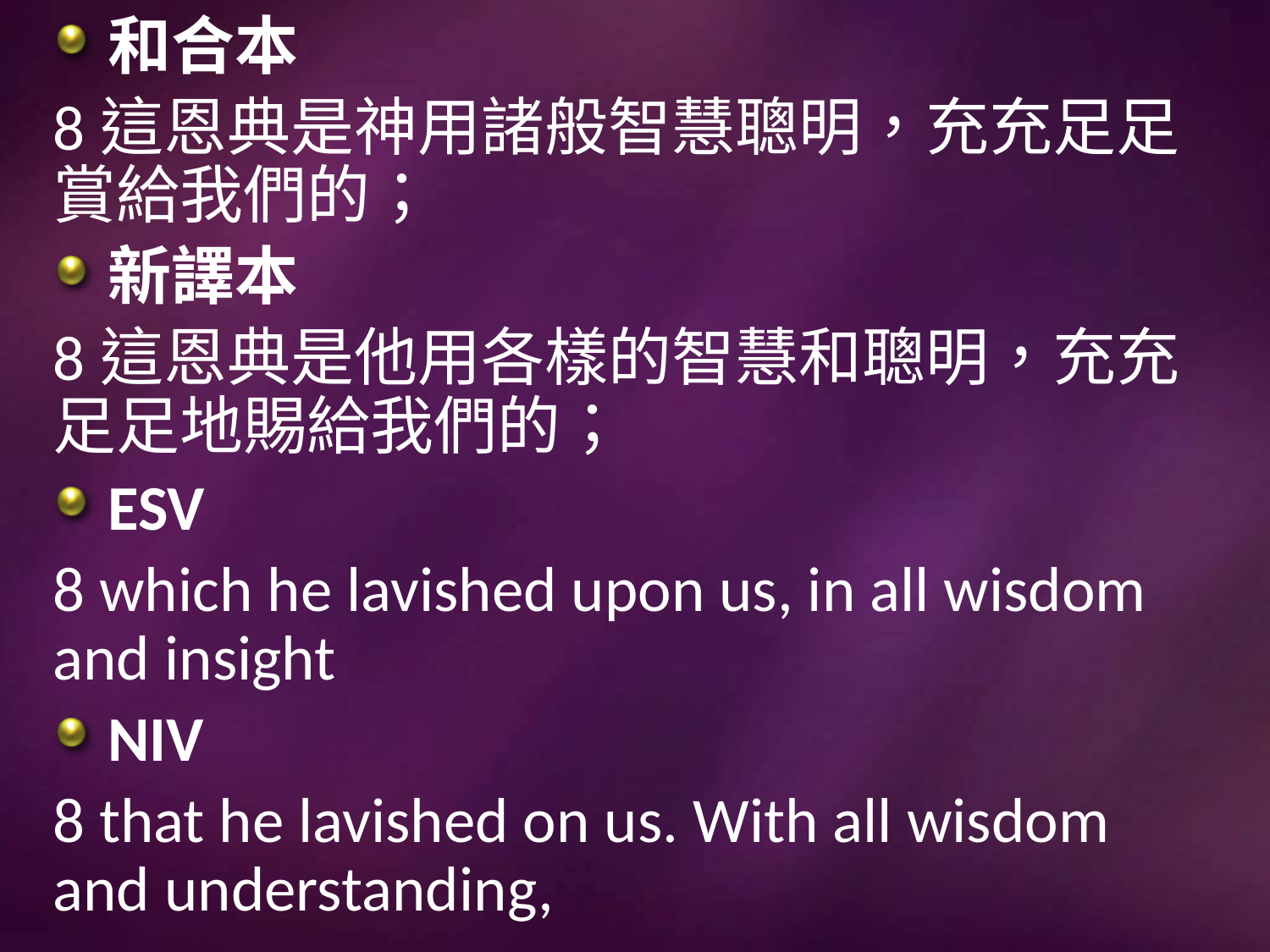

和合本
8這恩典是神用諸般智慧聰明，充充足足賞給我們的；
新譯本
8這恩典是他用各樣的智慧和聰明，充充足足地賜給我們的；
ESV
8 which he lavished upon us, in all wisdom and insight
NIV
8 that he lavished on us. With all wisdom and understanding,